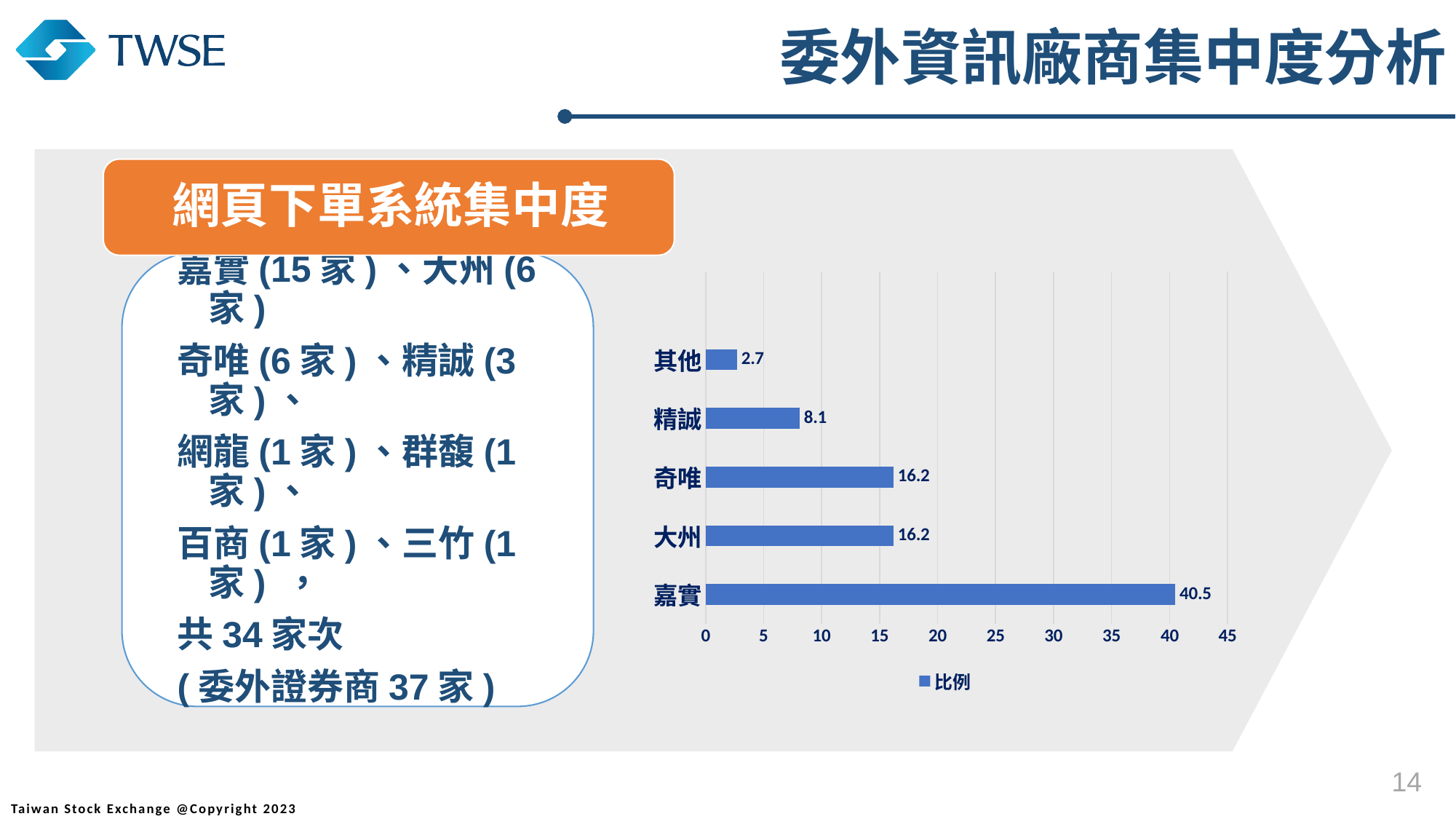

委外資訊廠商集中度分析

網頁下單系統集中度
嘉實(15家)、大州(6家)
奇唯(6家)、精誠(3家)、
網龍(1家)、群馥(1家)、
百商(1家)、三竹(1家) ，
共34家次
(委外證券商37家)

### Chart

| Category | 比例 |
|---|---|
| 嘉實 | 40.5 |
| 大州 | 16.2 |
| 奇唯 | 16.2 |
| 精誠 | 8.1 |
| 其他 | 2.7 |
14